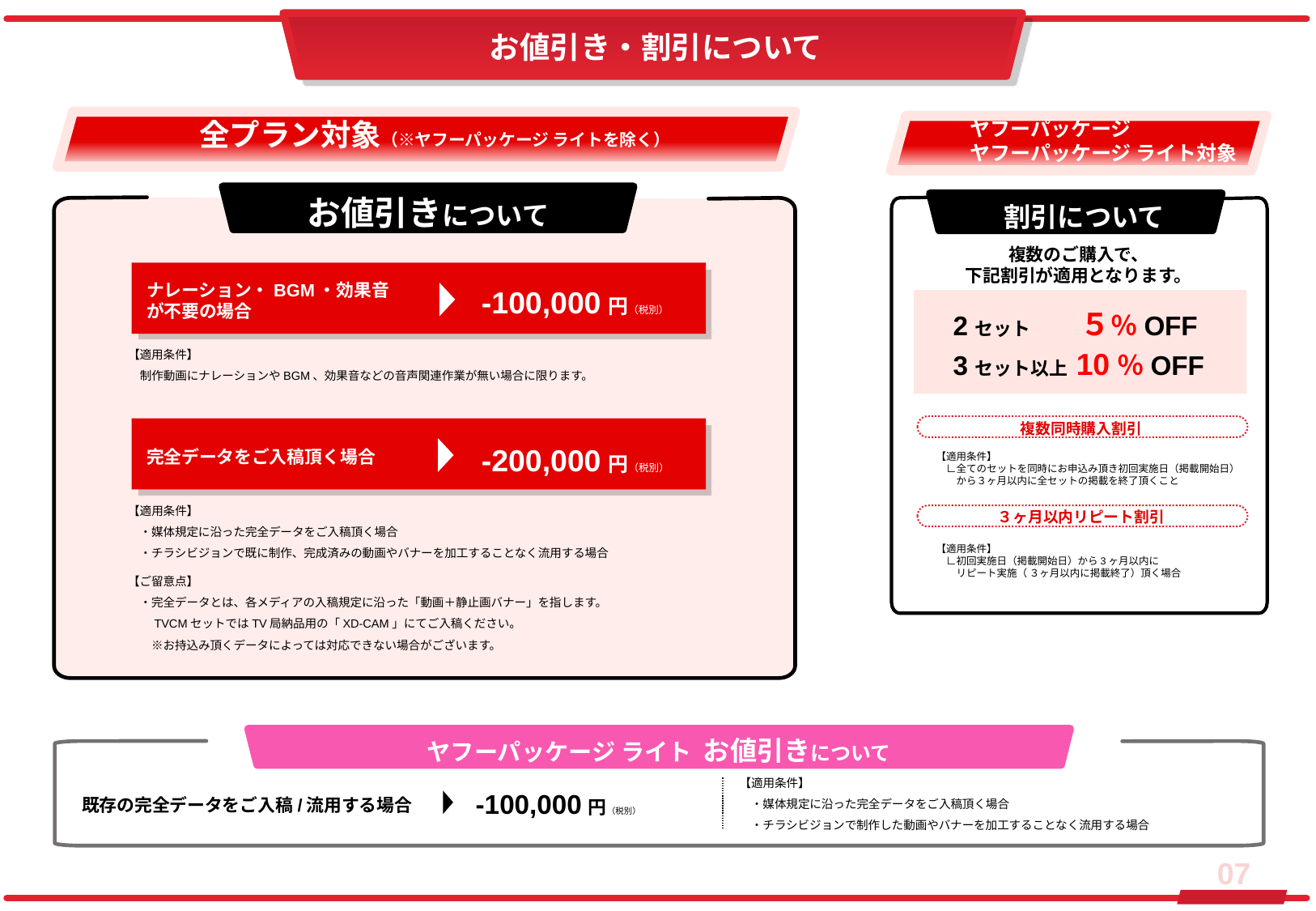

お値引き・割引について
全プラン対象（※ヤフーパッケージ ライトを除く）
ヤフーパッケージ
ヤフーパッケージ ライト対象

お値引きについて

割引について

複数のご購入で、
下記割引が適用となります。

ナレーション・BGM・効果音が不要の場合
-100,000円（税別）

2セット　　   ５％OFF
3セット以上 10％OFF
【適用条件】
　制作動画にナレーションやBGM、効果音などの音声関連作業が無い場合に限ります。

複数同時購入割引

-200,000円（税別）
完全データをご入稿頂く場合
【適用条件】
　∟全てのセットを同時にお申込み頂き初回実施日（掲載開始日）
　　から３ヶ月以内に全セットの掲載を終了頂くこと

【適用条件】
　・媒体規定に沿った完全データをご入稿頂く場合
　・チラシビジョンで既に制作、完成済みの動画やバナーを加工することなく流用する場合

【ご留意点】
　・完全データとは、各メディアの入稿規定に沿った「動画＋静止画バナー」を指します。
　　TVCMセットではTV局納品用の「XD-CAM」にてご入稿ください。
　　※お持込み頂くデータによっては対応できない場合がございます。

３ヶ月以内リピート割引
【適用条件】
　∟初回実施日（掲載開始日）から3ヶ月以内に
　　リピート実施（ ３ヶ月以内に掲載終了）頂く場合
ヤフーパッケージ ライト  お値引きについて

【適用条件】
　・媒体規定に沿った完全データをご入稿頂く場合
　・チラシビジョンで制作した動画やバナーを加工することなく流用する場合
-100,000円（税別）
既存の完全データをご入稿/流用する場合

07